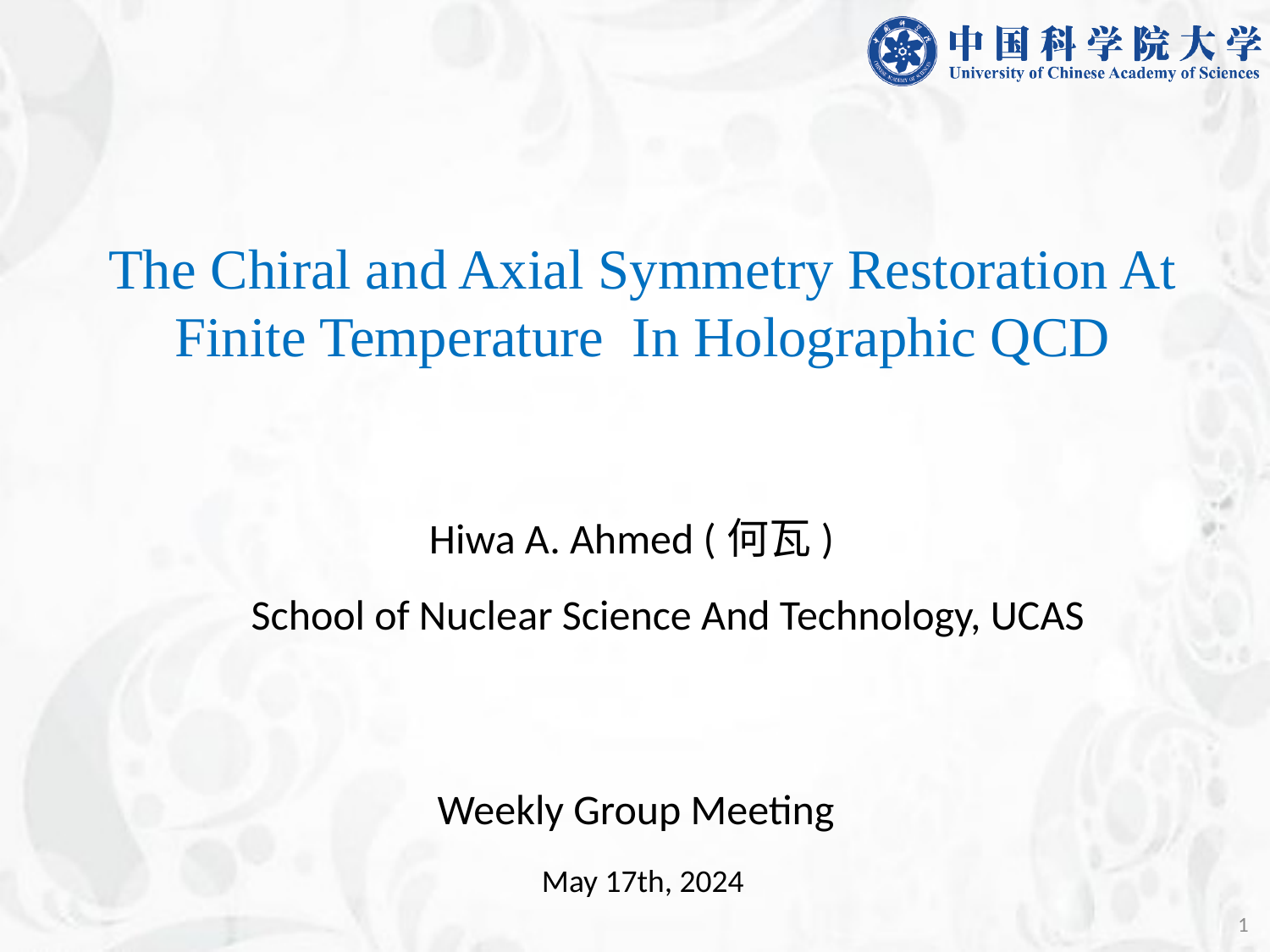

The Chiral and Axial Symmetry Restoration At Finite Temperature  In Holographic QCD
Hiwa A. Ahmed (何瓦)
School of Nuclear Science And Technology, UCAS

Weekly Group Meeting
May 17th, 2024
1